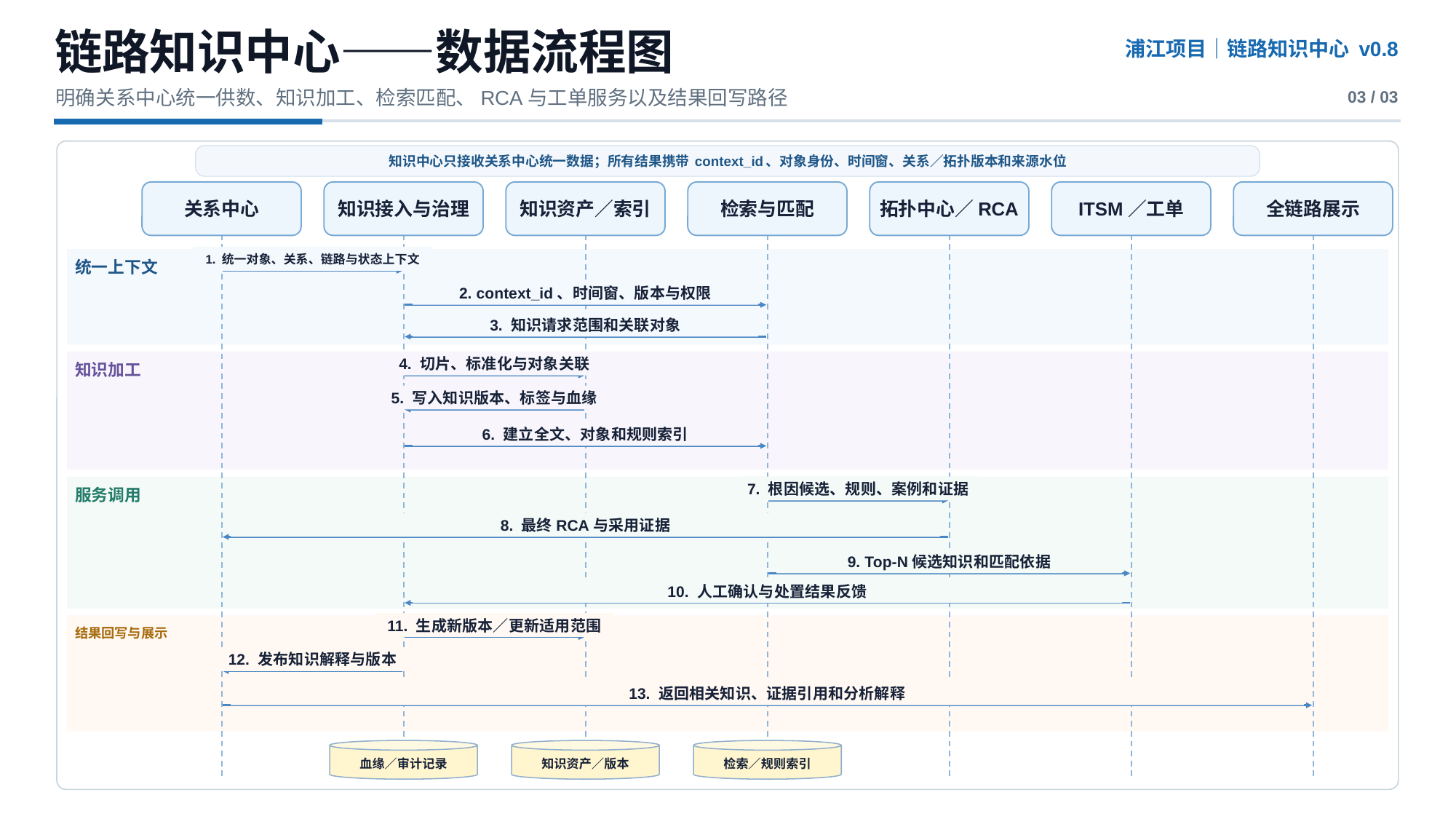

链路知识中心——数据流程图
浦江项目｜链路知识中心 v0.8
明确关系中心统一供数、知识加工、检索匹配、RCA与工单服务以及结果回写路径
03 / 03

知识中心只接收关系中心统一数据；所有结果携带 context_id、对象身份、时间窗、关系／拓扑版本和来源水位
关系中心
知识接入与治理
知识资产／索引
检索与匹配
拓扑中心／RCA
ITSM／工单
全链路展示

1. 统一对象、关系、链路与状态上下文

统一上下文

2. context_id、时间窗、版本与权限

3. 知识请求范围和关联对象

4. 切片、标准化与对象关联
知识加工

5. 写入知识版本、标签与血缘

6. 建立全文、对象和规则索引

7. 根因候选、规则、案例和证据
服务调用

8. 最终RCA与采用证据

9. Top-N候选知识和匹配依据

10. 人工确认与处置结果反馈

11. 生成新版本／更新适用范围

结果回写与展示

12. 发布知识解释与版本

13. 返回相关知识、证据引用和分析解释

血缘／审计记录
知识资产／版本
检索／规则索引